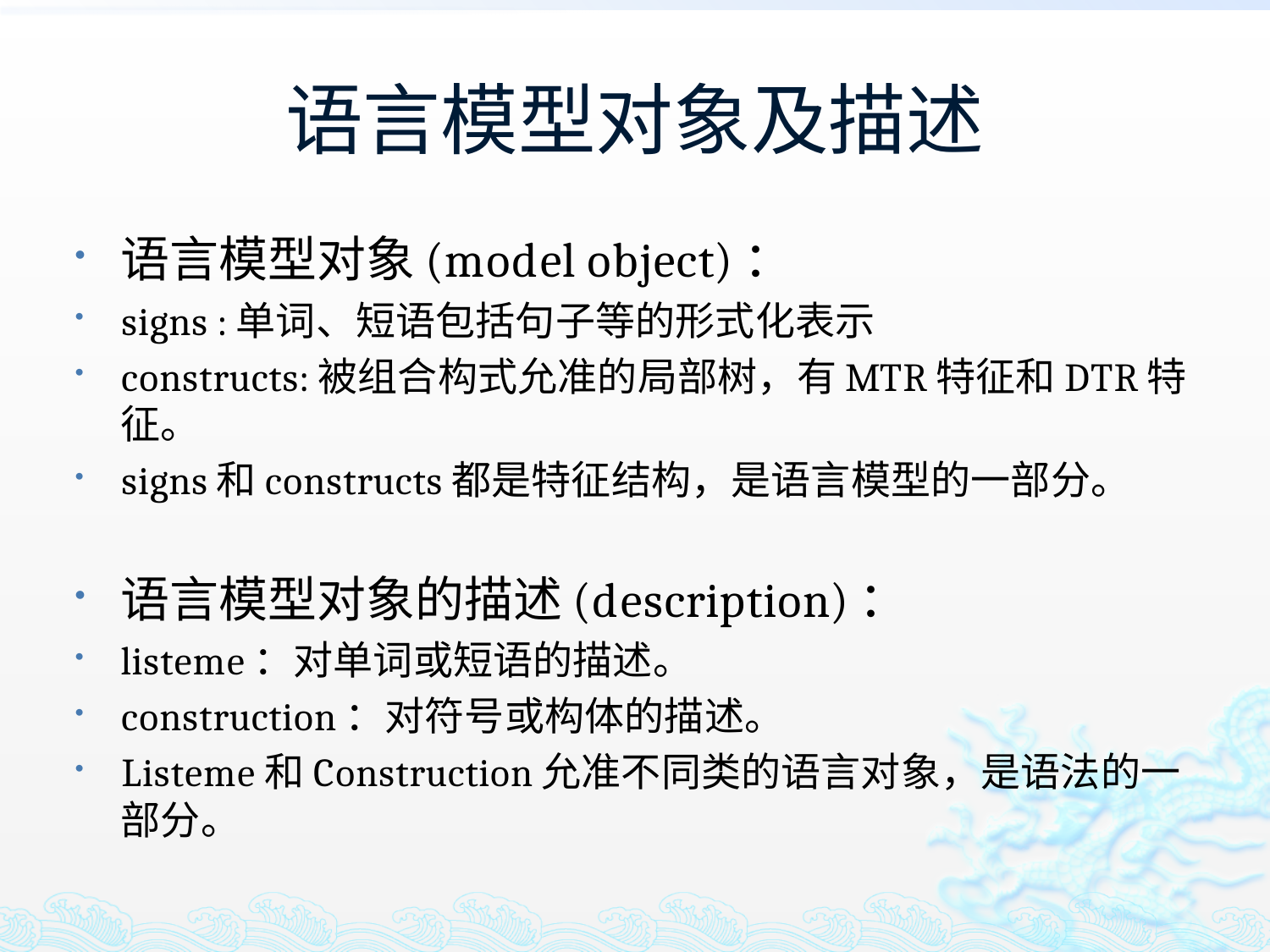

# 语言模型对象及描述
语言模型对象(model object)：
signs :单词、短语包括句子等的形式化表示
constructs:被组合构式允准的局部树，有MTR特征和DTR特征。
signs和constructs都是特征结构，是语言模型的一部分。

语言模型对象的描述(description)：
listeme：对单词或短语的描述。
construction：对符号或构体的描述。
Listeme和Construction允准不同类的语言对象，是语法的一部分。